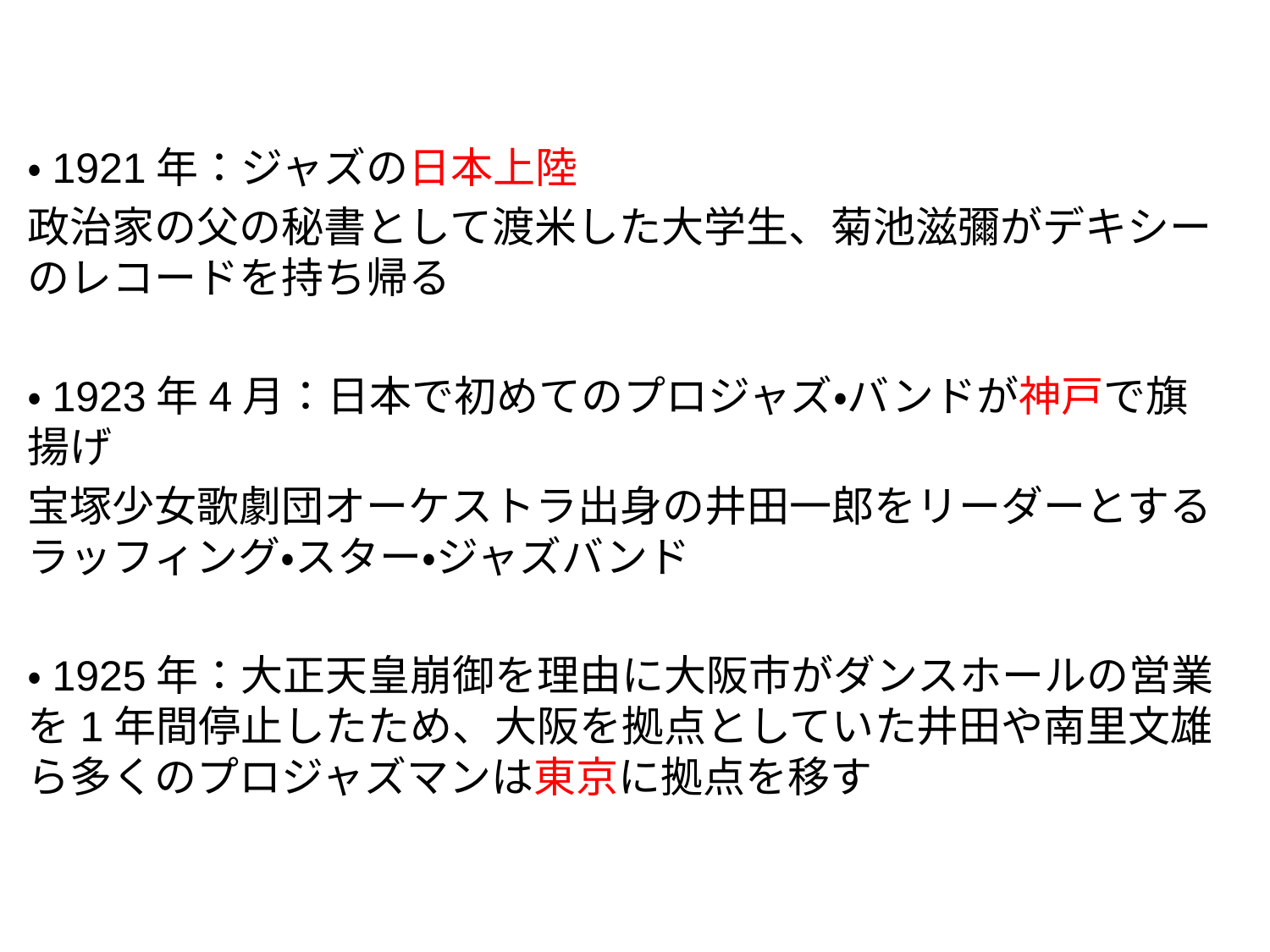

・1921年：ジャズの日本上陸
政治家の父の秘書として渡米した大学生、菊池滋彌がデキシーのレコードを持ち帰る

・1923年4月：日本で初めてのプロジャズ・バンドが神戸で旗揚げ
宝塚少女歌劇団オーケストラ出身の井田一郎をリーダーとするラッフィング・スター・ジャズバンド

・1925年：大正天皇崩御を理由に大阪市がダンスホールの営業を1年間停止したため、大阪を拠点としていた井田や南里文雄ら多くのプロジャズマンは東京に拠点を移す